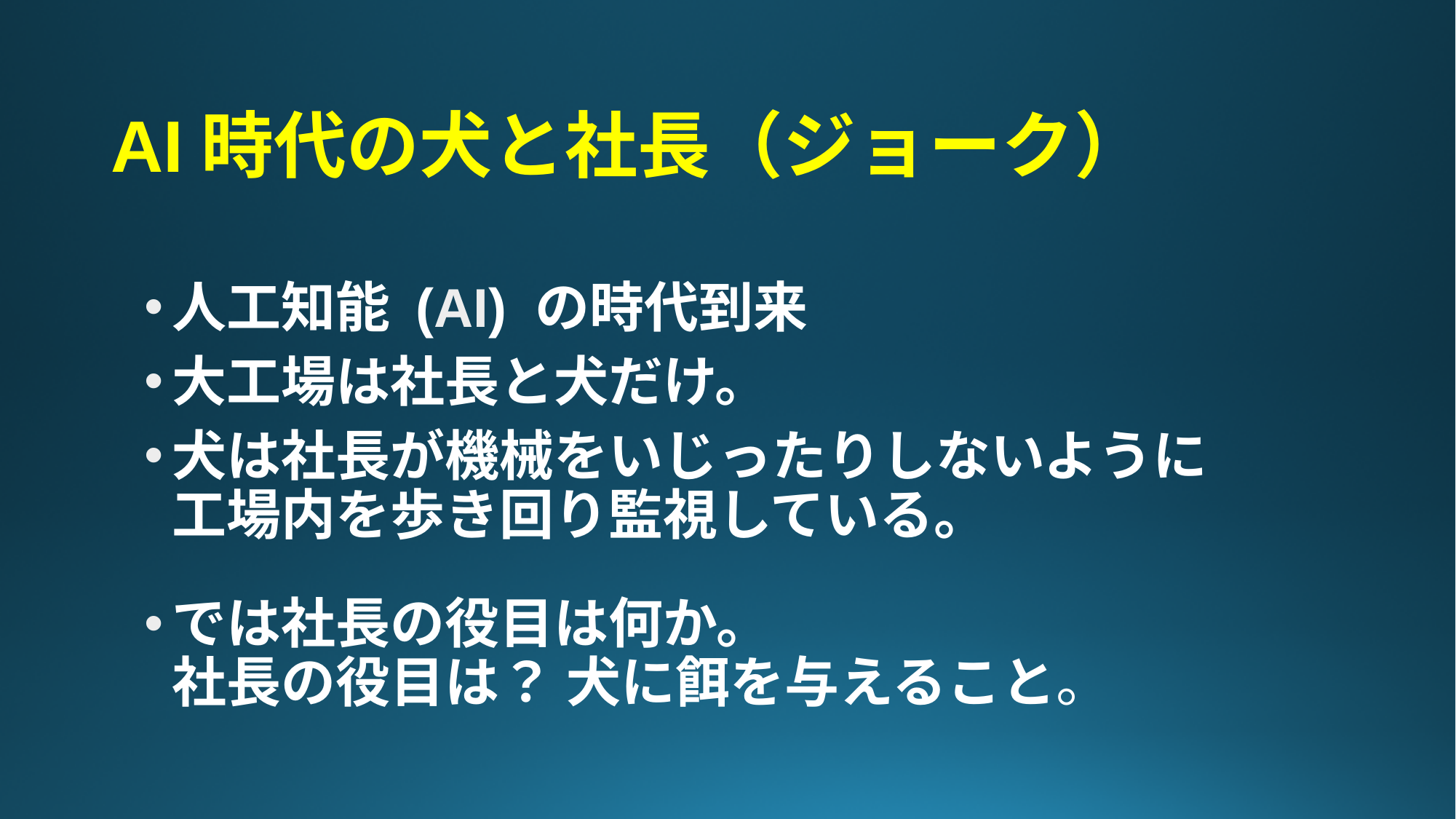

# AI時代の犬と社長（ジョーク）
人工知能 (AI) の時代到来
大工場は社長と犬だけ。
犬は社長が機械をいじったりしないように　工場内を歩き回り監視している。

では社長の役目は何か。　　　　　　　　　社長の役目は？ 犬に餌を与えること。